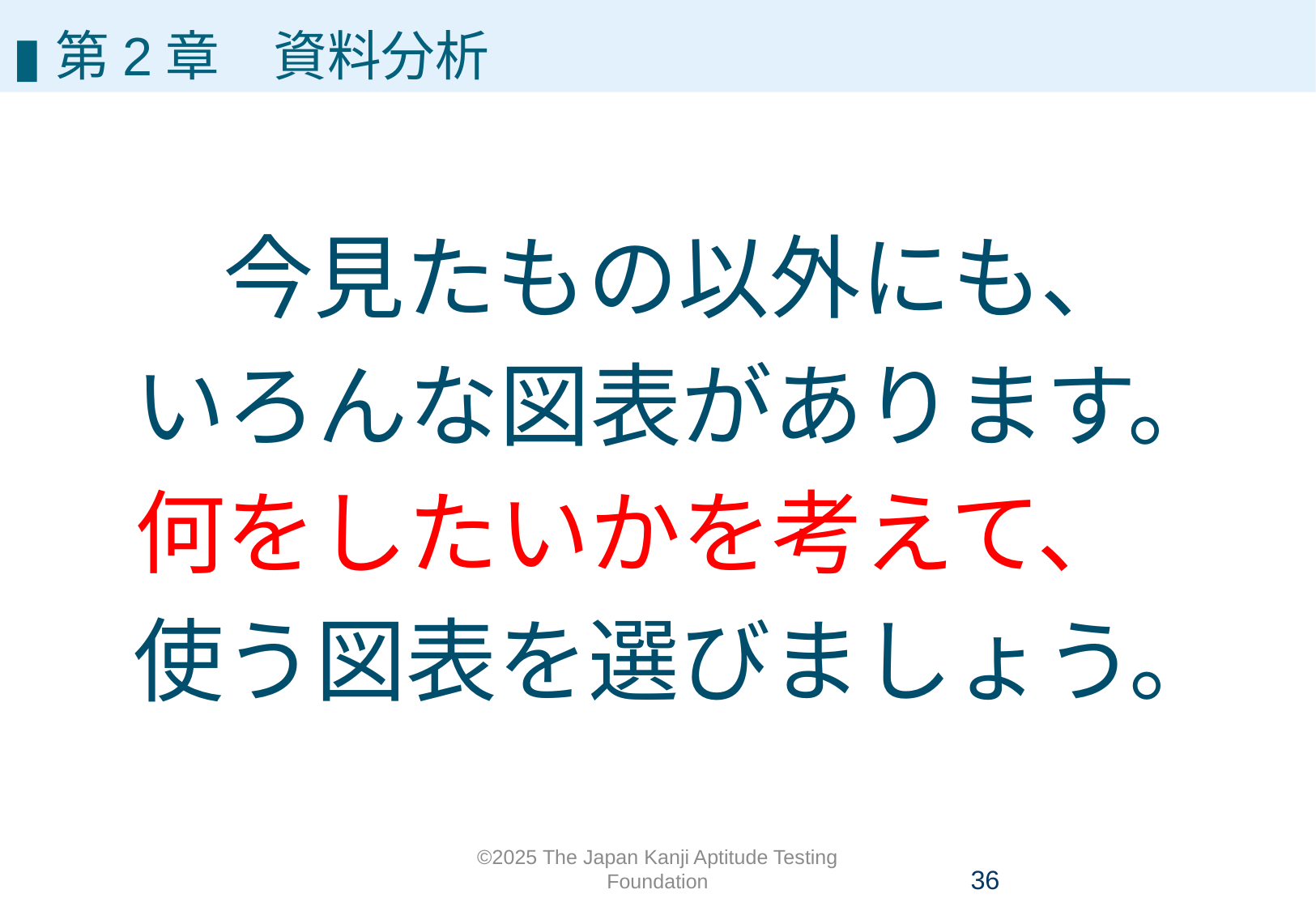

#
▮第2章　資料分析
今見たもの以外にも、
いろんな図表があります。
何をしたいかを考えて、
使う図表を選びましょう。

©2025 The Japan Kanji Aptitude Testing Foundation
36